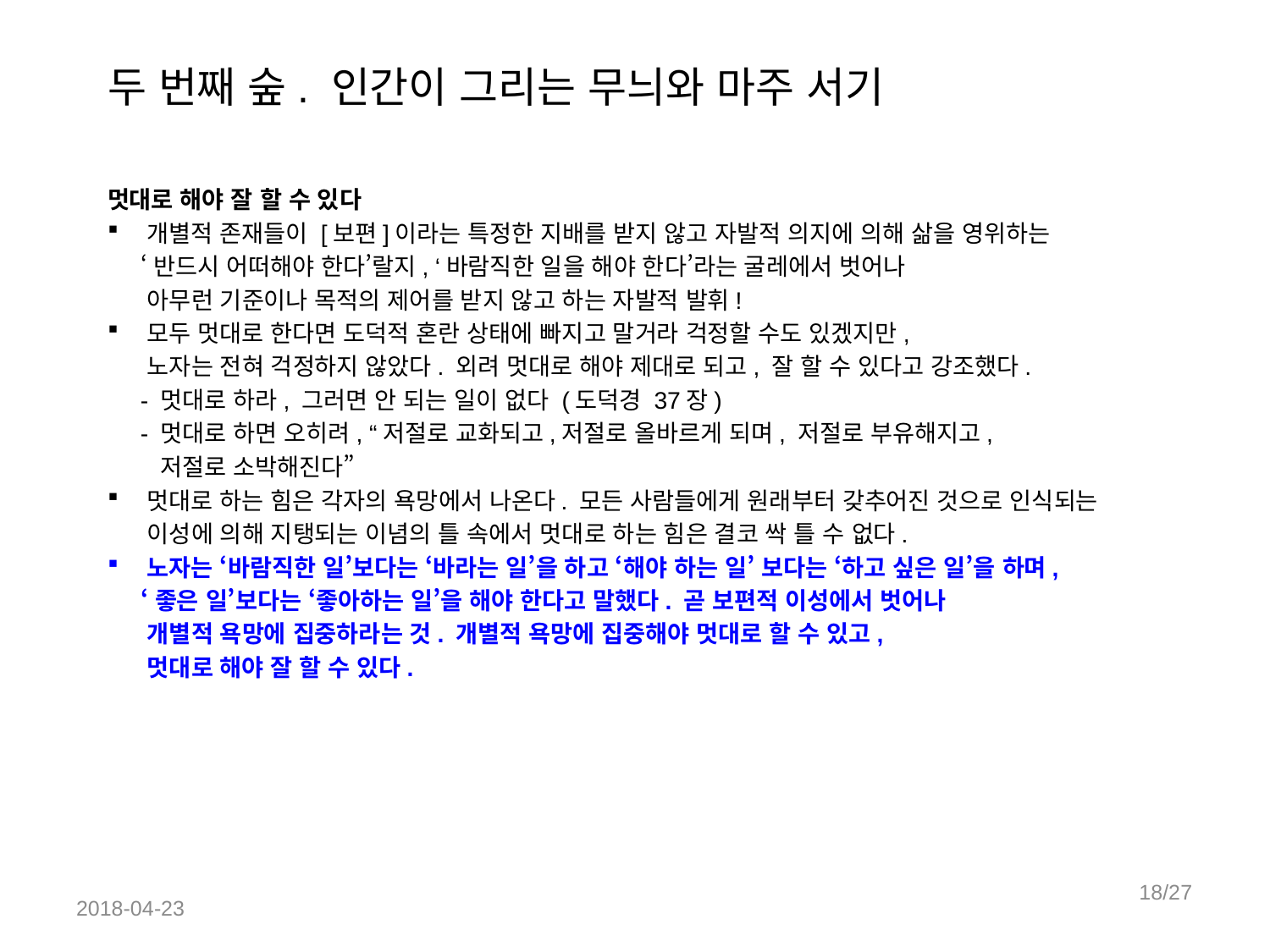

# 두 번째 숲. 인간이 그리는 무늬와 마주 서기

멋대로 해야 잘 할 수 있다
개별적 존재들이 [보편]이라는 특정한 지배를 받지 않고 자발적 의지에 의해 삶을 영위하는
     ‘반드시 어떠해야 한다’랄지, ‘바람직한 일을 해야 한다’라는 굴레에서 벗어나
     아무런 기준이나 목적의 제어를 받지 않고 하는 자발적 발휘!
모두 멋대로 한다면 도덕적 혼란 상태에 빠지고 말거라 걱정할 수도 있겠지만,
     노자는 전혀 걱정하지 않았다. 외려 멋대로 해야 제대로 되고, 잘 할 수 있다고 강조했다.
     - 멋대로 하라, 그러면 안 되는 일이 없다 (도덕경 37장)
     - 멋대로 하면 오히려, “저절로 교화되고,저절로 올바르게 되며, 저절로 부유해지고,
       저절로 소박해진다”
멋대로 하는 힘은 각자의 욕망에서 나온다. 모든 사람들에게 원래부터 갖추어진 것으로 인식되는
     이성에 의해 지탱되는 이념의 틀 속에서 멋대로 하는 힘은 결코 싹 틀 수 없다.
노자는 ‘바람직한 일’보다는 ‘바라는 일’을 하고 ‘해야 하는 일’ 보다는 ‘하고 싶은 일’을 하며,
     ‘좋은 일’보다는 ‘좋아하는 일’을 해야 한다고 말했다. 곧 보편적 이성에서 벗어나
     개별적 욕망에 집중하라는 것. 개별적 욕망에 집중해야 멋대로 할 수 있고,
     멋대로 해야 잘 할 수 있다.
18/27
2018-04-23